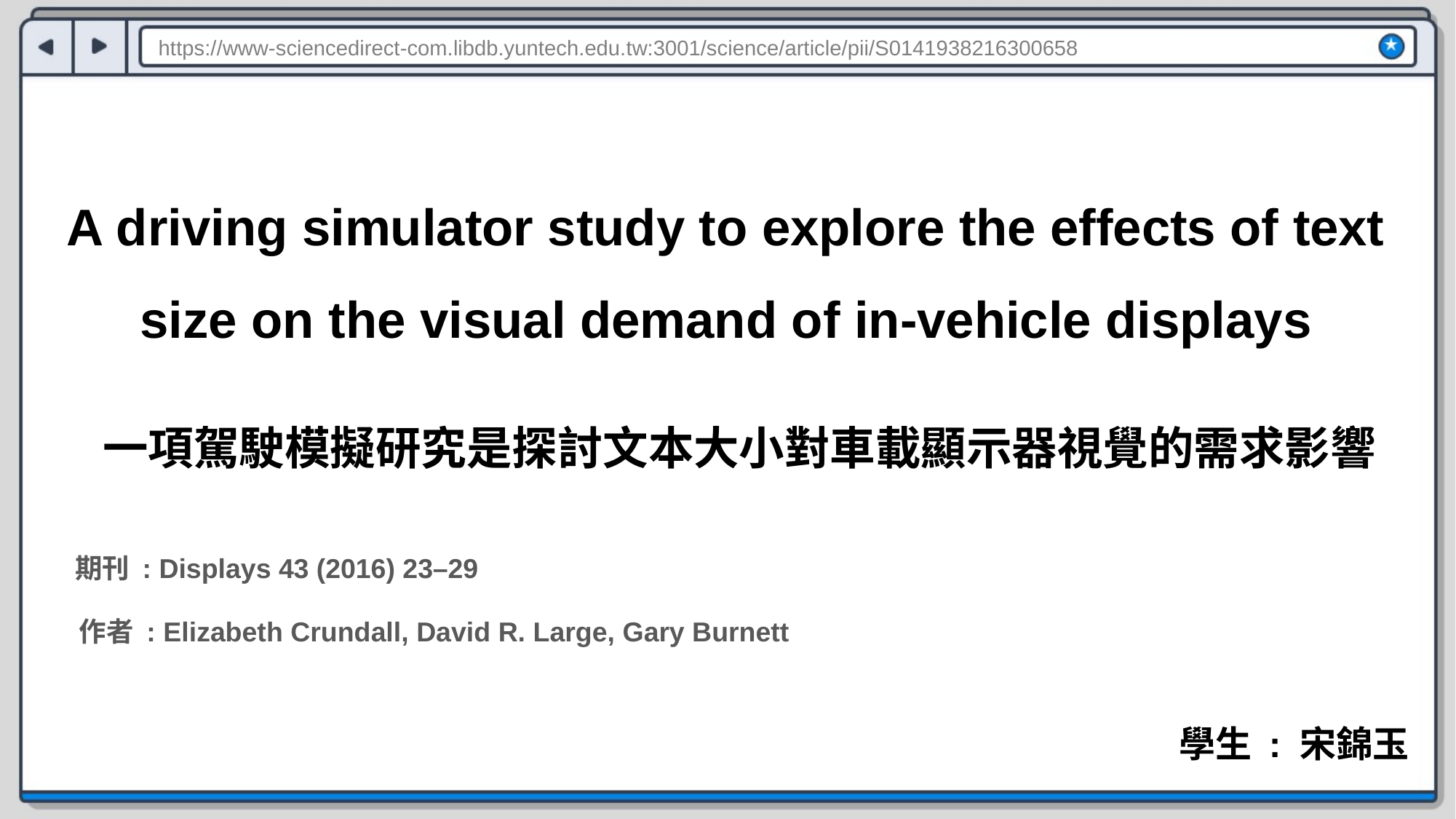

https://www-sciencedirect-com.libdb.yuntech.edu.tw:3001/science/article/pii/S0141938216300658
A driving simulator study to explore the effects of text size on the visual demand of in-vehicle displays
一項駕駛模擬研究是探討文本大小對車載顯示器視覺的需求影響
期刊 : Displays 43 (2016) 23–29
作者 : Elizabeth Crundall, David R. Large, Gary Burnett
學生 : 宋錦玉